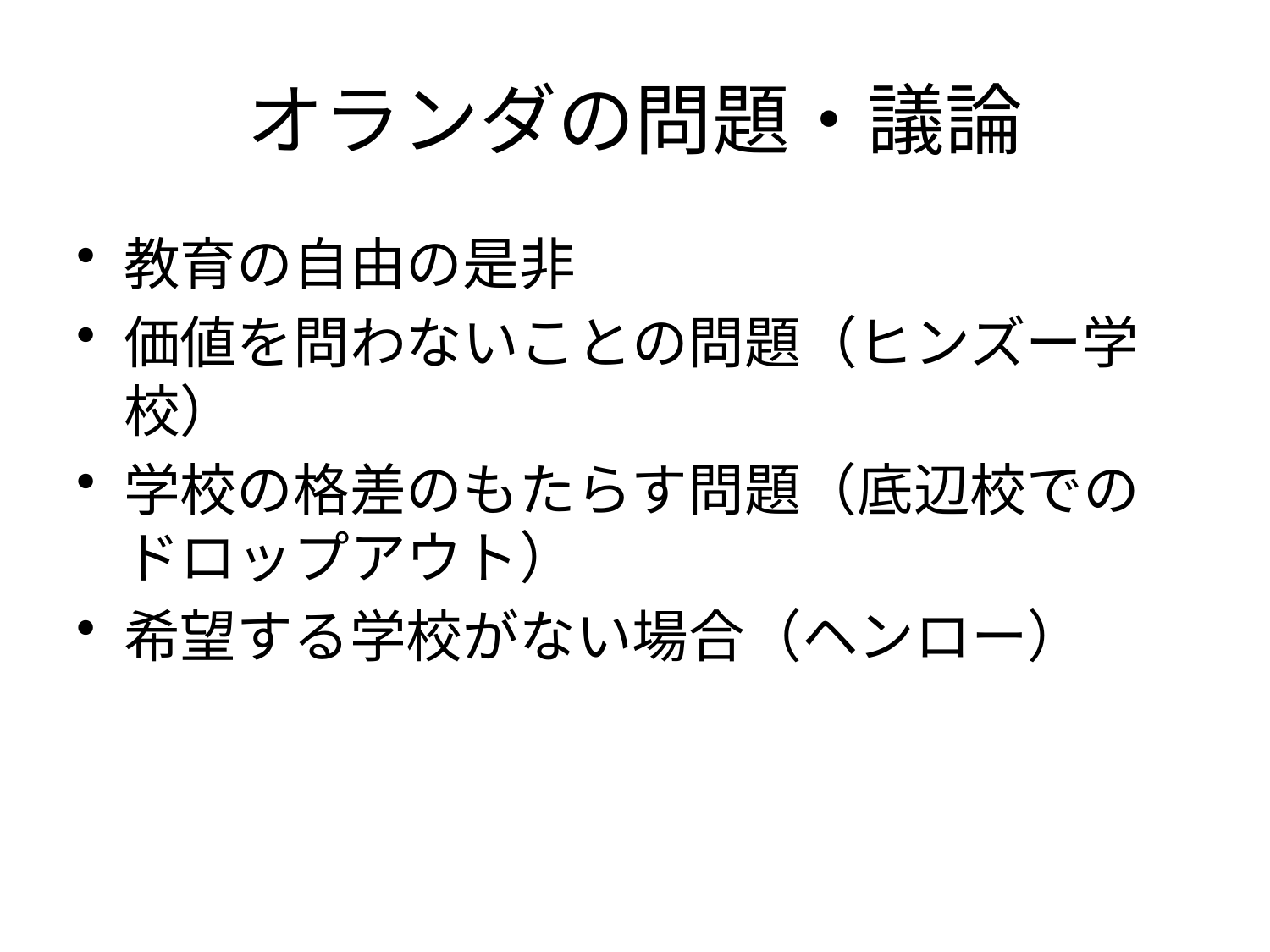

# オランダの問題・議論
教育の自由の是非
価値を問わないことの問題（ヒンズー学校）
学校の格差のもたらす問題（底辺校でのドロップアウト）
希望する学校がない場合（ヘンロー）